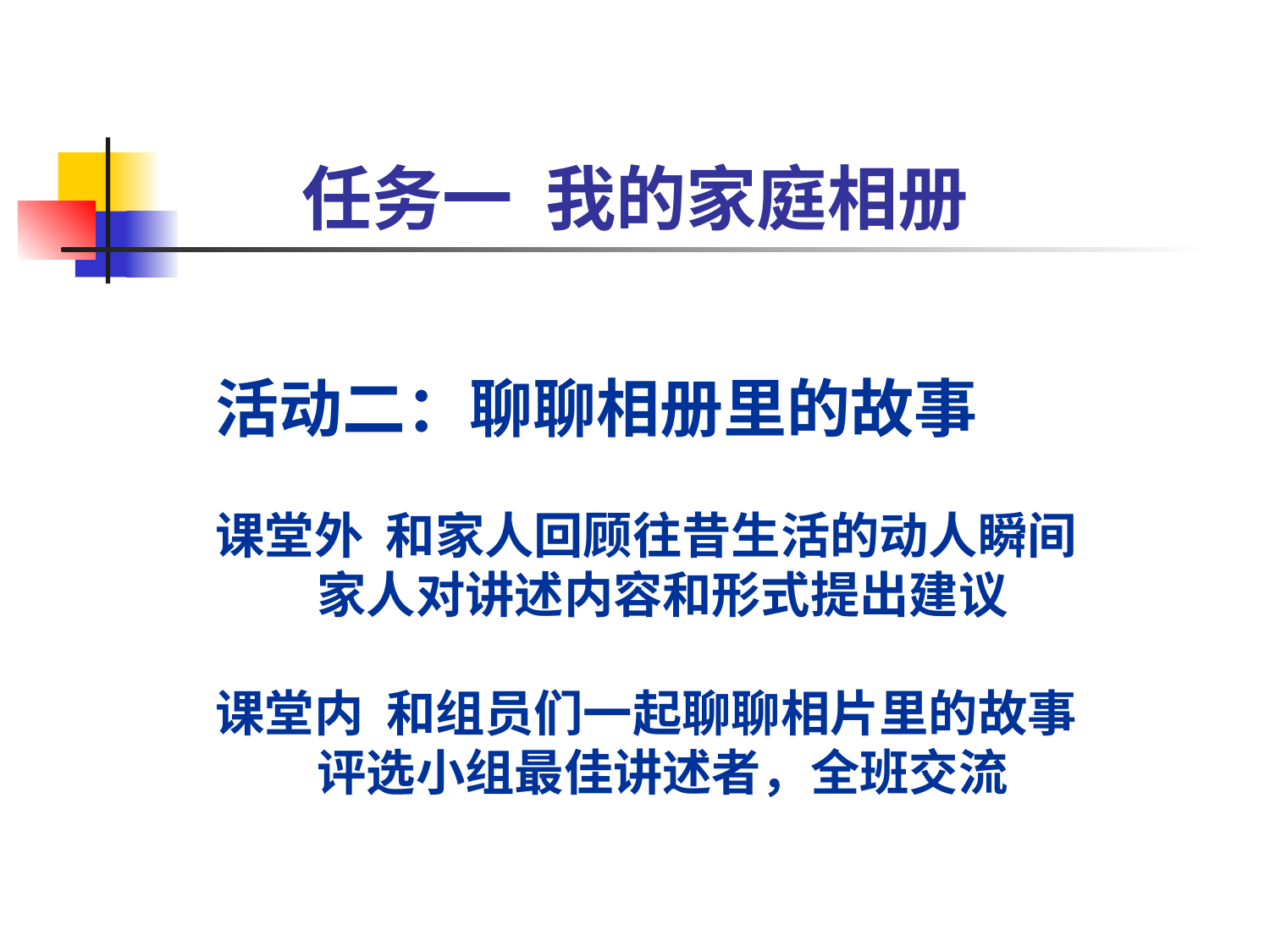

# 任务一  我的家庭相册

活动二：聊聊相册里的故事

课堂外  和家人回顾往昔生活的动人瞬间
        家人对讲述内容和形式提出建议

课堂内  和组员们一起聊聊相片里的故事
        评选小组最佳讲述者，全班交流